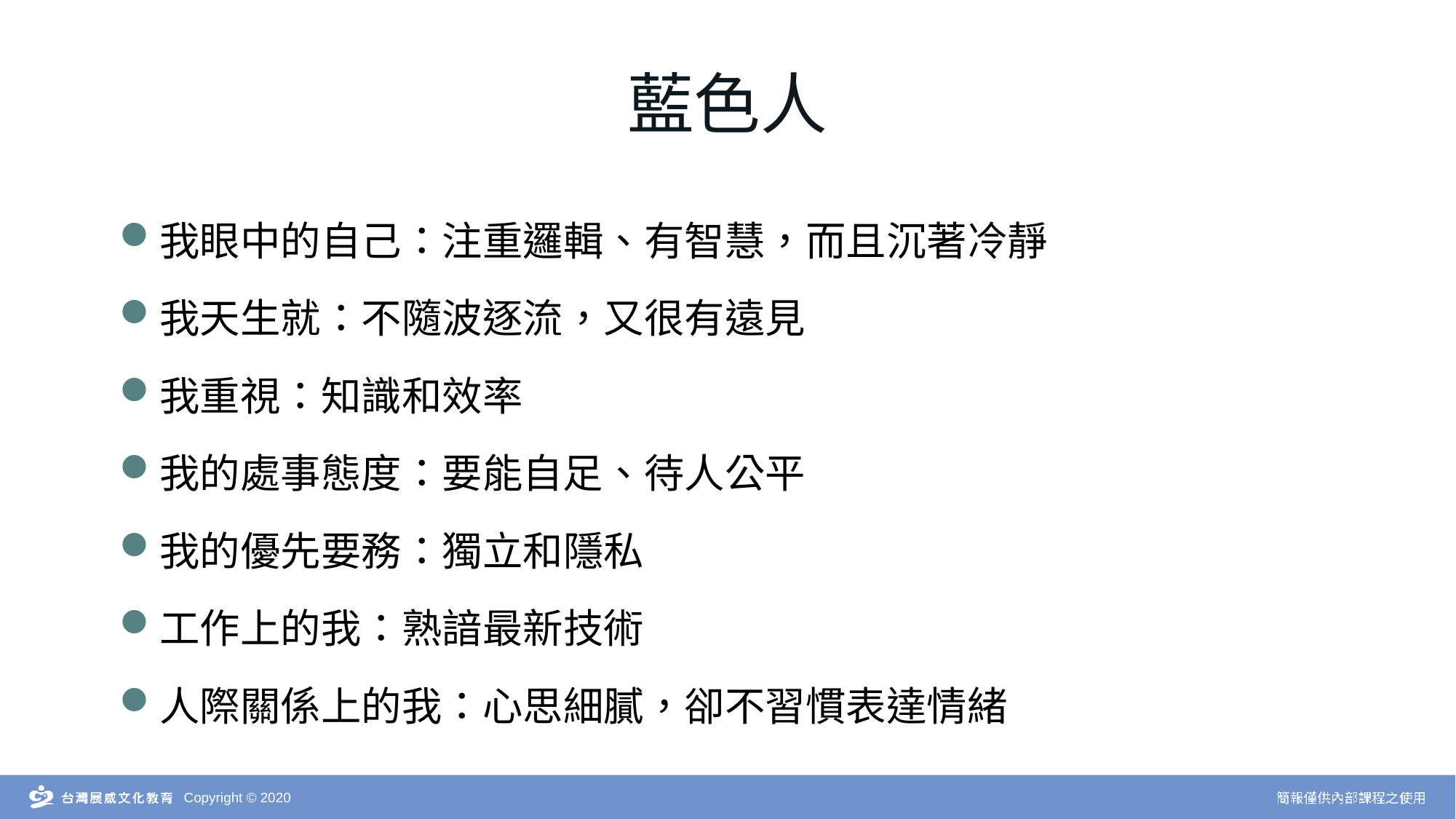

藍色人
我眼中的自己：注重邏輯、有智慧，而且沉著冷靜
我天生就：不隨波逐流，又很有遠見
我重視：知識和效率
我的處事態度：要能自足、待人公平
我的優先要務：獨立和隱私
工作上的我：熟諳最新技術
人際關係上的我：心思細膩，卻不習慣表達情緒